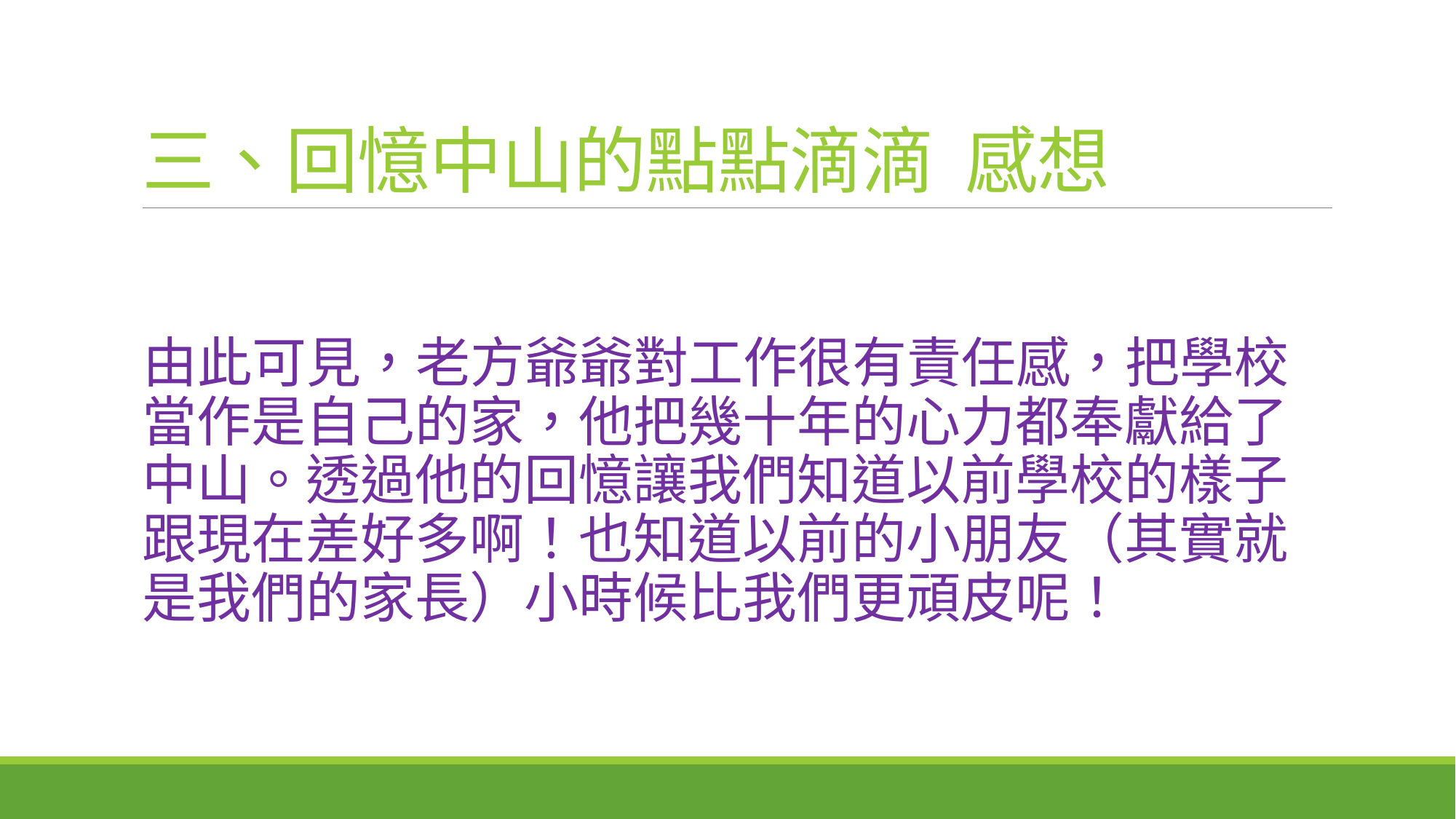

# 三、回憶中山的點點滴滴  感想
由此可見，老方爺爺對工作很有責任感，把學校當作是自己的家，他把幾十年的心力都奉獻給了中山。透過他的回憶讓我們知道以前學校的樣子跟現在差好多啊！也知道以前的小朋友（其實就是我們的家長）小時候比我們更頑皮呢！